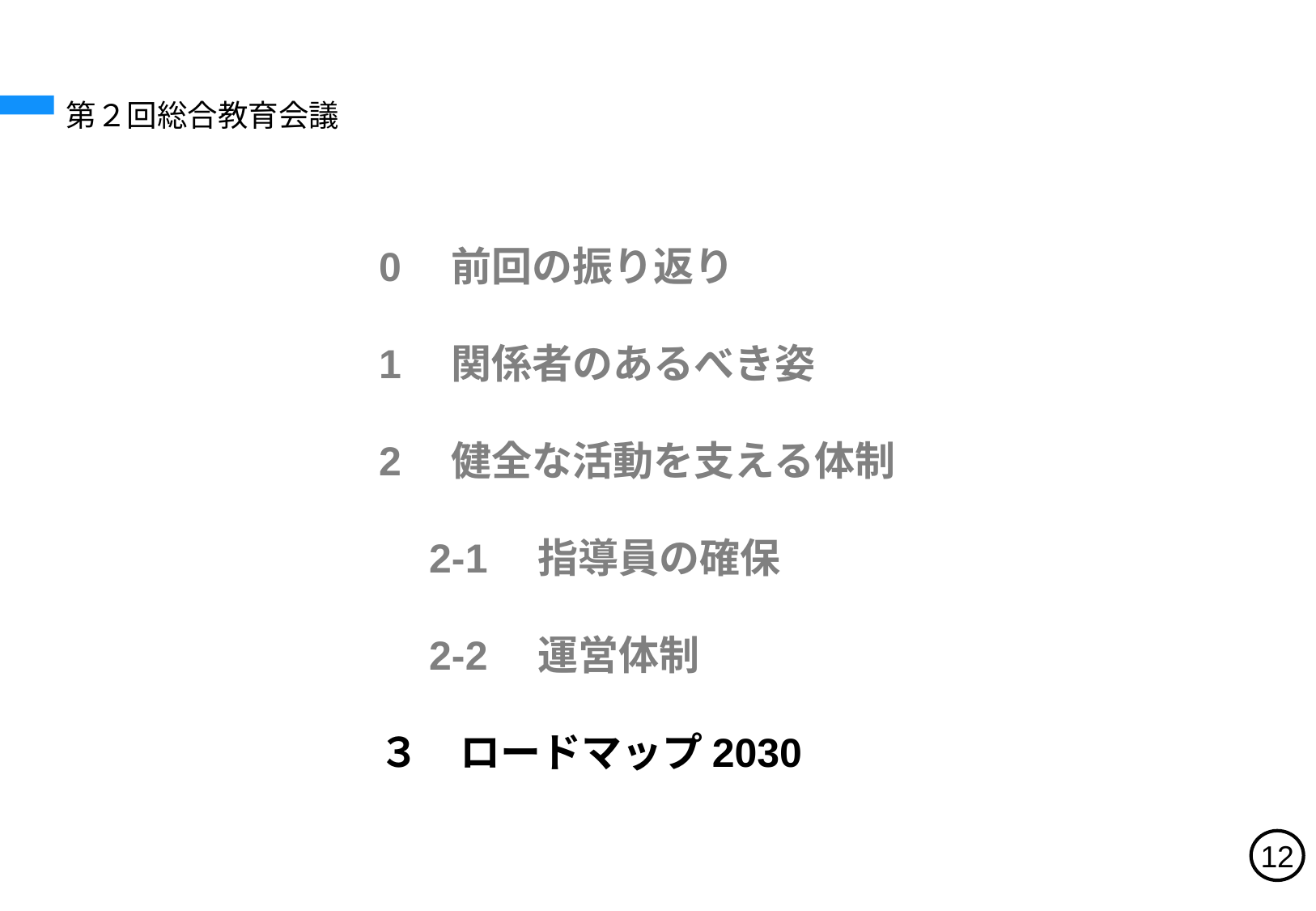

第２回総合教育会議

0　前回の振り返り
1　関係者のあるべき姿
2　健全な活動を支える体制
　2-1　指導員の確保
　2-2　運営体制
３　ロードマップ2030
12